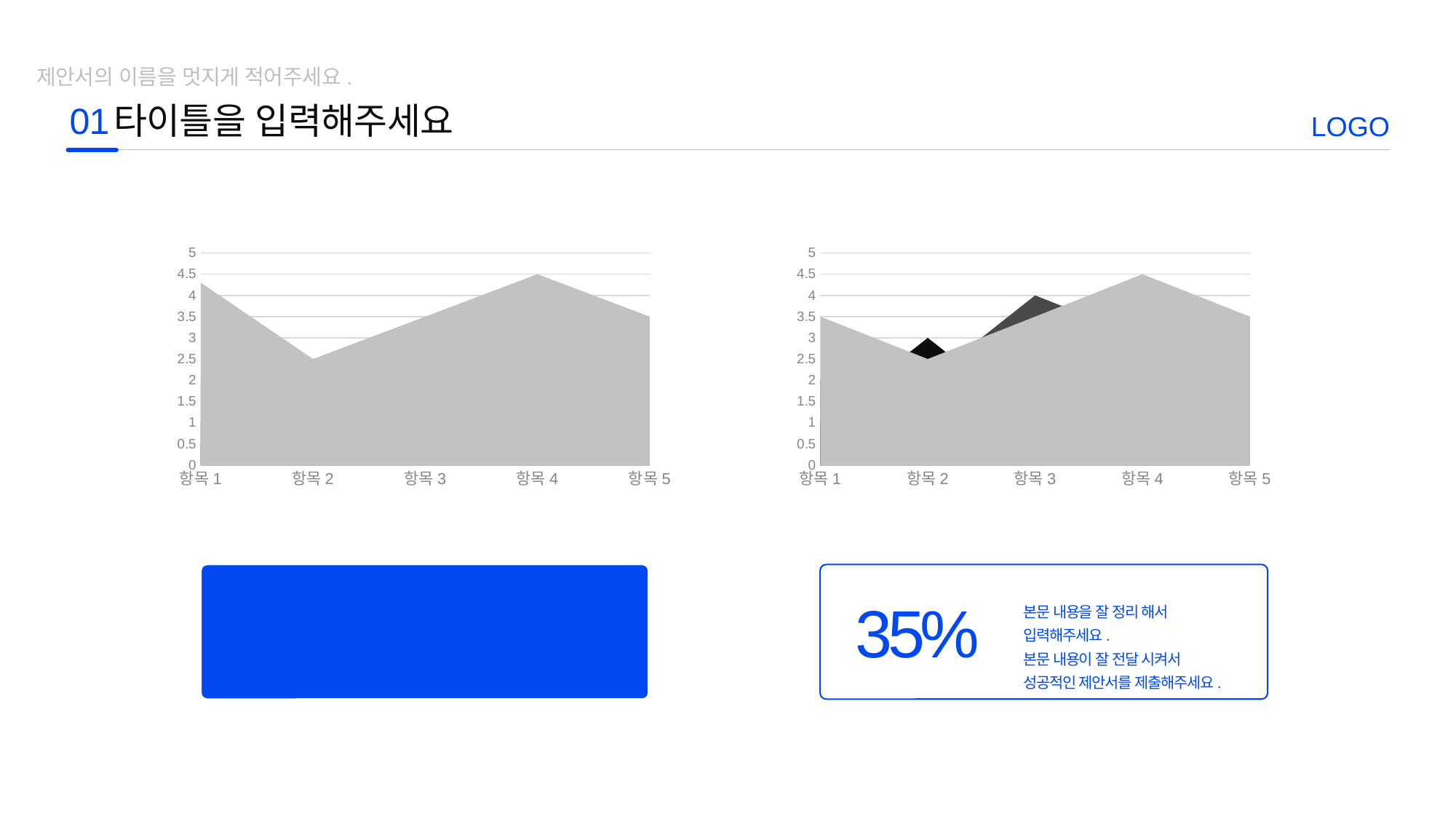

제안서의 이름을 멋지게 적어주세요.
01
타이틀을 입력해주세요
LOGO

### Chart

| Category | chart1 | chart2 | chart3 | chart4 |
|---|---|---|---|---|
| 항목1 | 4.3 | 2.0 | 1.0 | 0.5 |
| 항목2 | 2.5 | 2.0 | 2.5 | 1.0 |
| 항목3 | 3.5 | 3.5 | 1.0 | 1.0 |
| 항목4 | 4.5 | 3.0 | 2.0 | 1.5 |
| 항목5 | 3.5 | 2.0 | 3.5 | 2.5 |

### Chart

| Category | chart1 | chart2 | chart3 | chart4 |
|---|---|---|---|---|
| 항목1 | 3.5 | 2.0 | 1.0 | 1.0 |
| 항목2 | 2.5 | 2.0 | 3.0 | 1.5 |
| 항목3 | 3.5 | 4.0 | 1.0 | 1.0 |
| 항목4 | 4.5 | 3.0 | 2.5 | 2.0 |
| 항목5 | 3.5 | 2.0 | 3.5 | 2.5 |

78%
35%
본문 내용을 잘 정리 해서 입력해주세요.
본문 내용이 잘 전달 시켜서 성공적인 제안서를 제출해주세요.
본문 내용을 잘 정리 해서 입력해주세요.
본문 내용이 잘 전달 시켜서 성공적인 제안서를 제출해주세요.